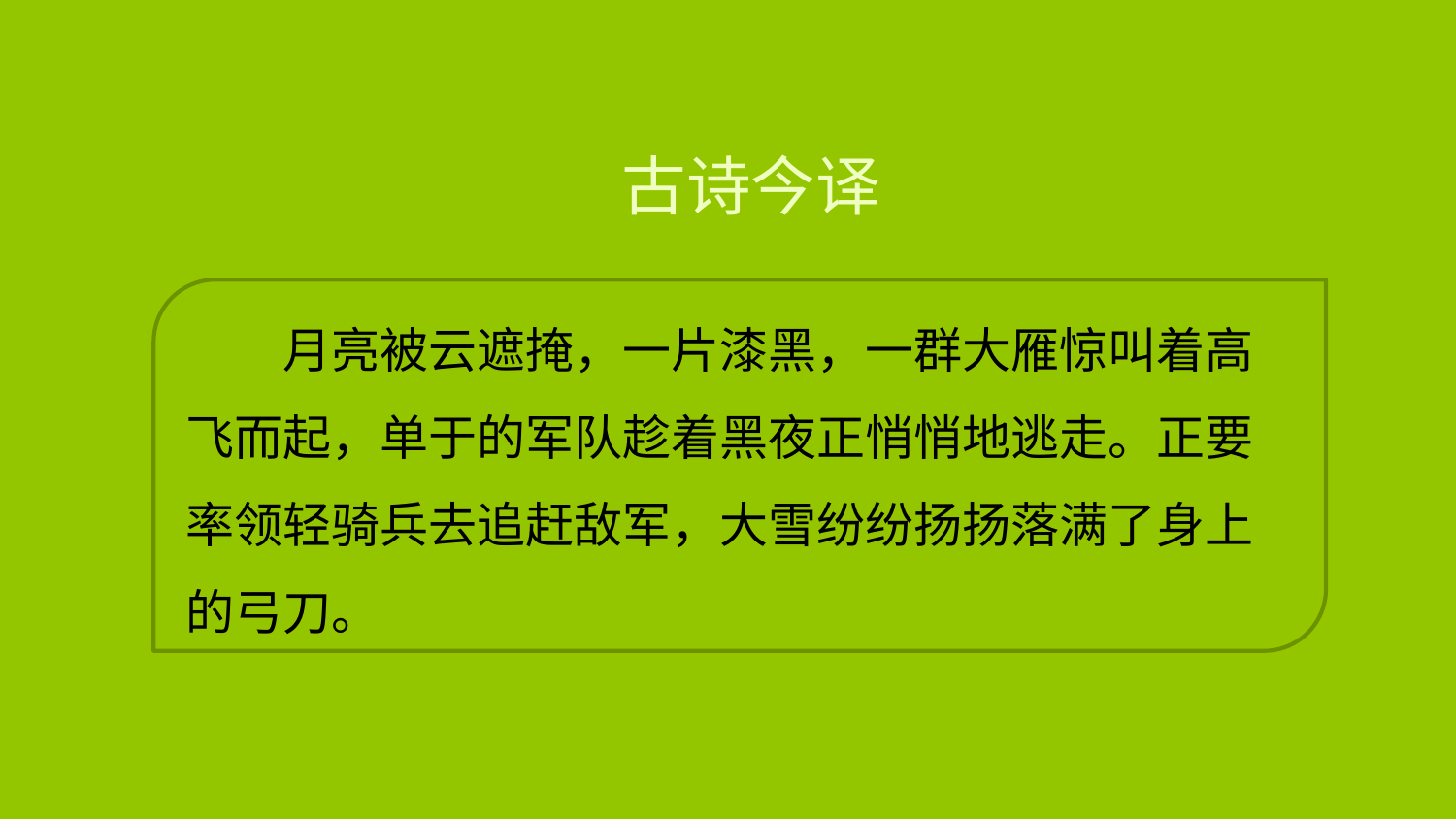

古诗今译
月亮被云遮掩，一片漆黑，一群大雁惊叫着高飞而起，单于的军队趁着黑夜正悄悄地逃走。正要率领轻骑兵去追赶敌军，大雪纷纷扬扬落满了身上的弓刀。